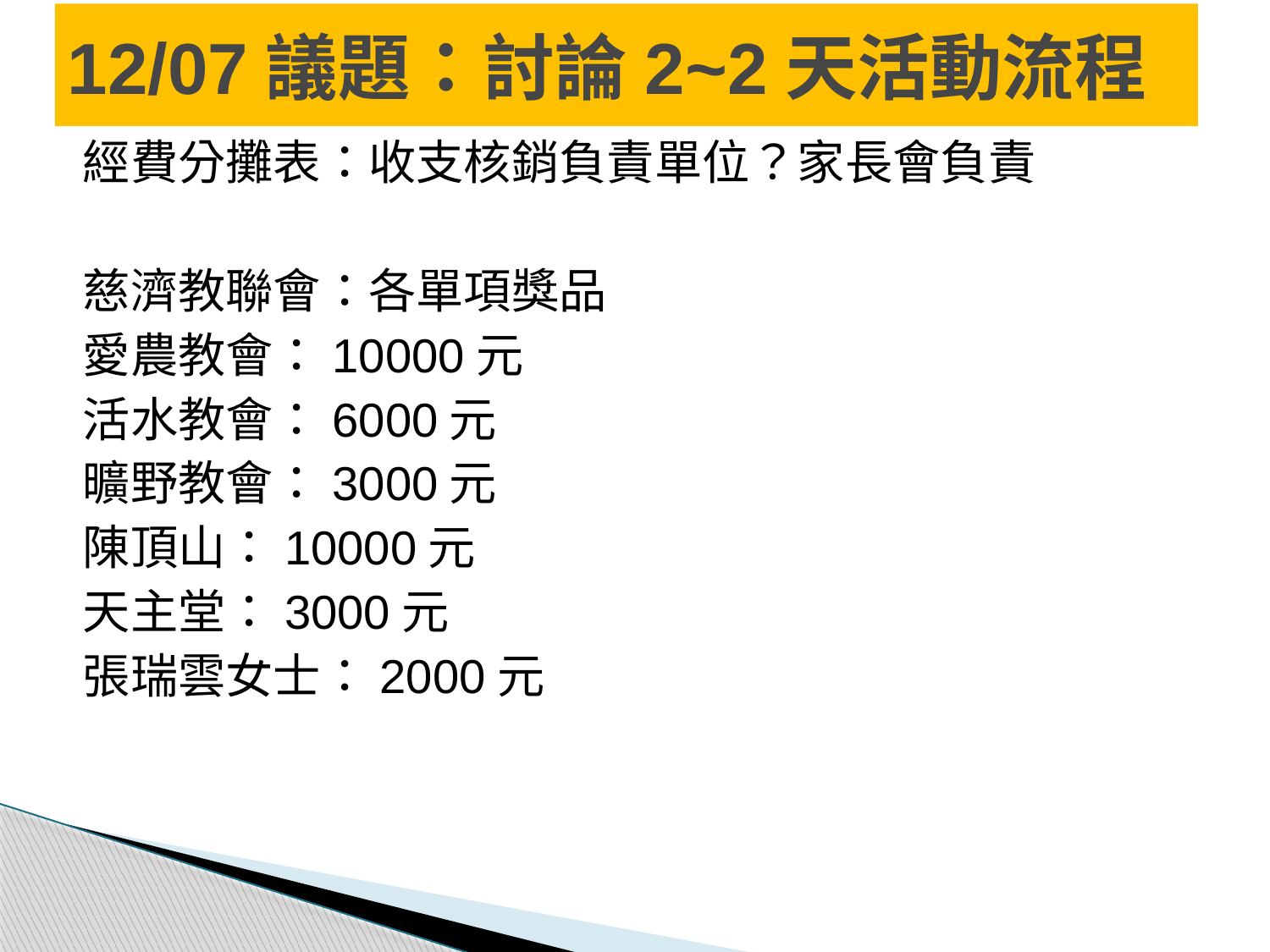

# 12/07議題：討論2~2天活動流程
經費分攤表：收支核銷負責單位？家長會負責

慈濟教聯會：各單項獎品
愛農教會：10000元
活水教會：6000元
曠野教會：3000元
陳頂山：10000元
天主堂：3000元
張瑞雲女士：2000元